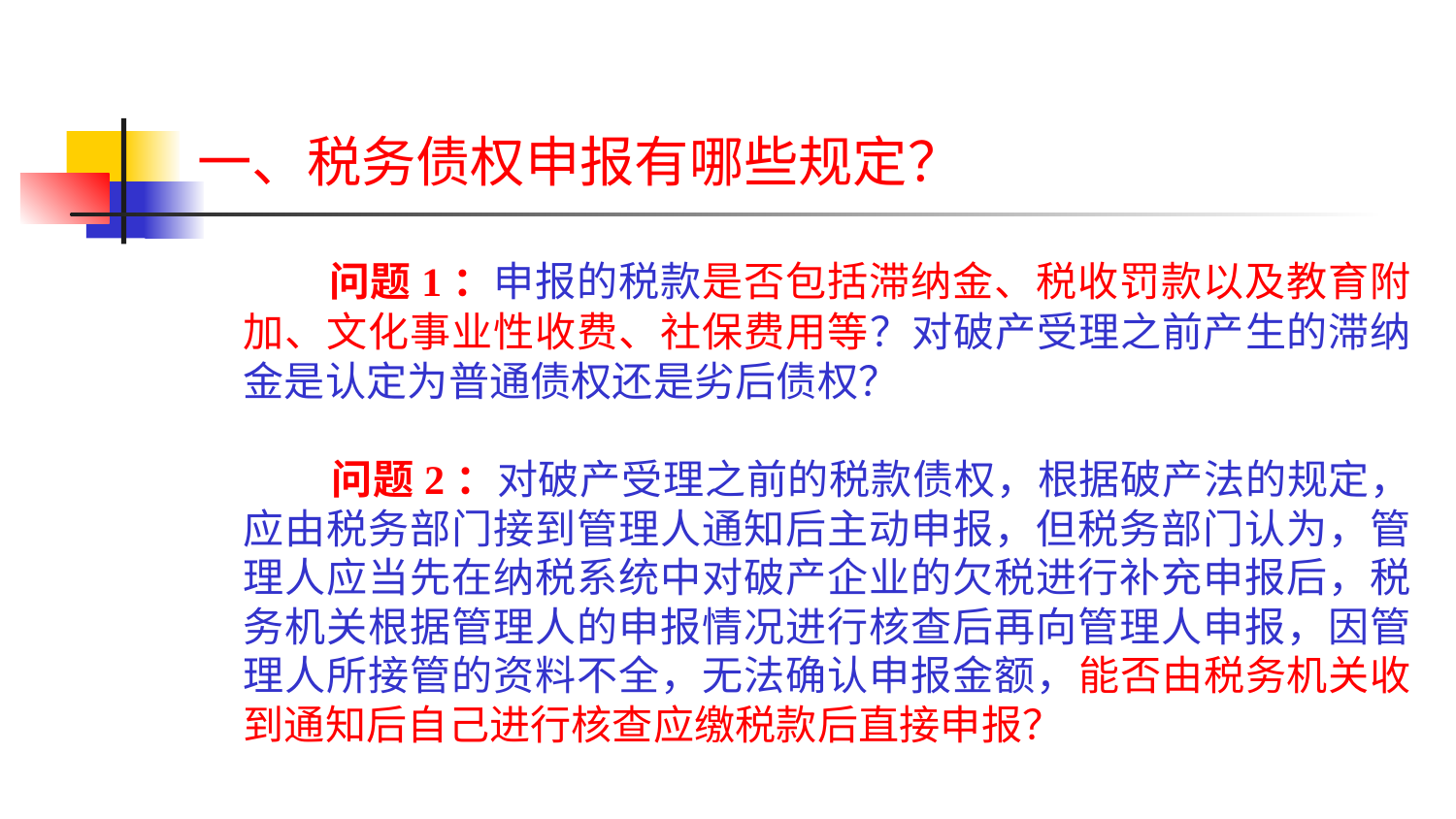

# 一、税务债权申报有哪些规定？
           问题1：申报的税款是否包括滞纳金、税收罚款以及教育附加、文化事业性收费、社保费用等？对破产受理之前产生的滞纳金是认定为普通债权还是劣后债权？

            问题2：对破产受理之前的税款债权，根据破产法的规定，应由税务部门接到管理人通知后主动申报，但税务部门认为，管理人应当先在纳税系统中对破产企业的欠税进行补充申报后，税务机关根据管理人的申报情况进行核查后再向管理人申报，因管理人所接管的资料不全，无法确认申报金额，能否由税务机关收到通知后自己进行核查应缴税款后直接申报？